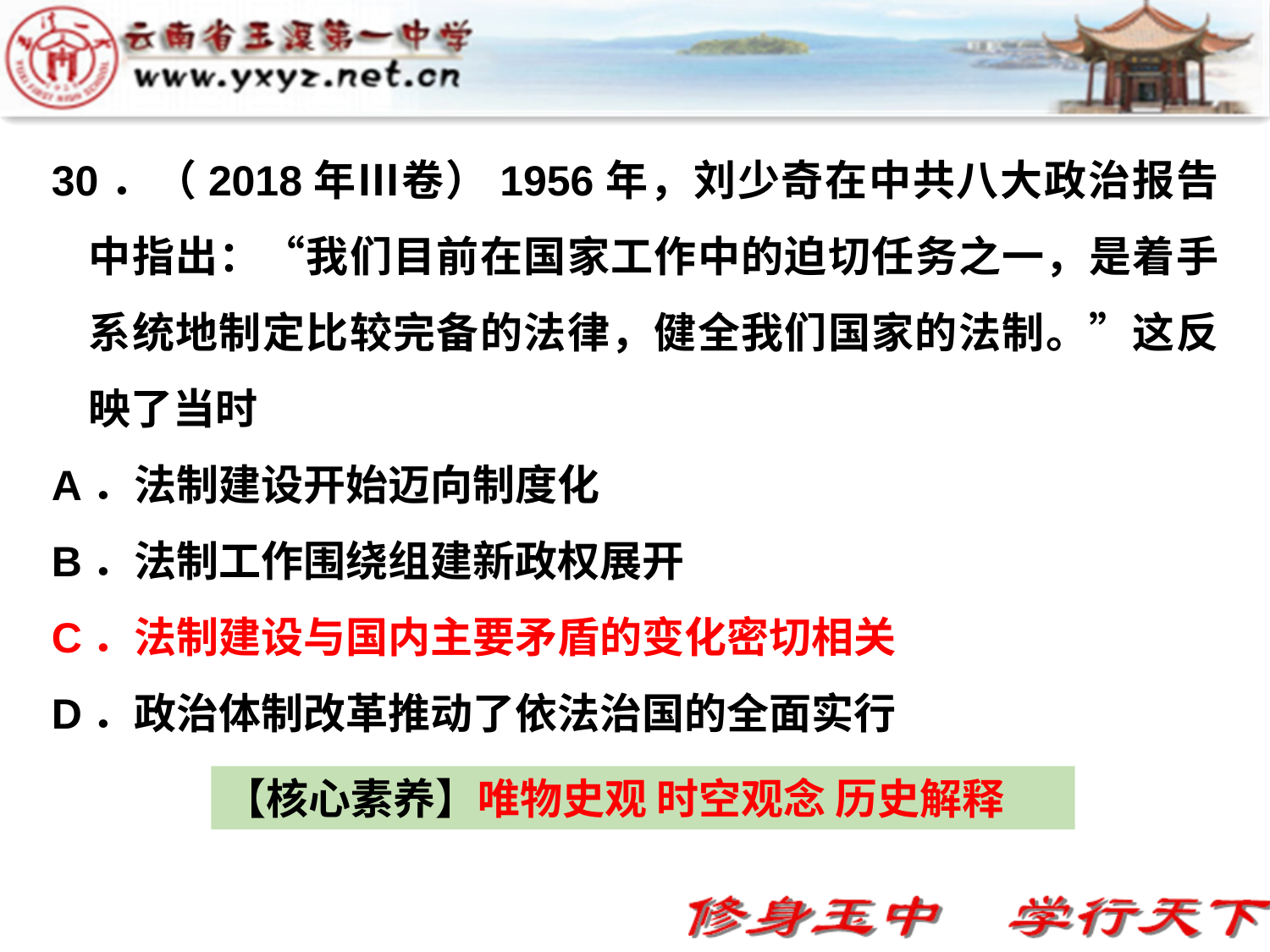

30．（2018年Ⅲ卷）1956年，刘少奇在中共八大政治报告中指出：“我们目前在国家工作中的迫切任务之一，是着手系统地制定比较完备的法律，健全我们国家的法制。”这反映了当时
A．法制建设开始迈向制度化
B．法制工作围绕组建新政权展开
C．法制建设与国内主要矛盾的变化密切相关
D．政治体制改革推动了依法治国的全面实行
【核心素养】唯物史观 时空观念 历史解释